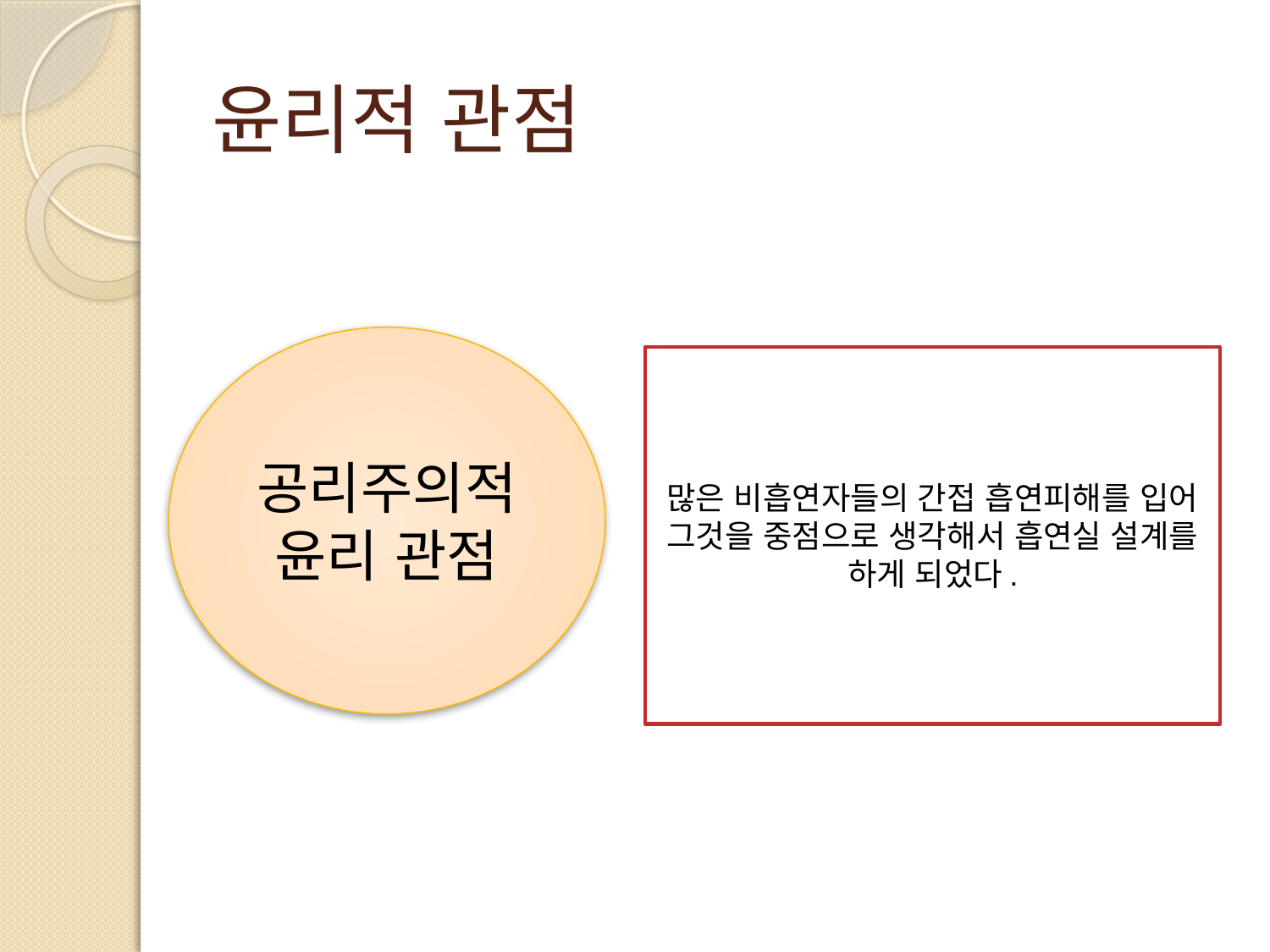

# 윤리적 관점
공리주의적 윤리 관점
많은 비흡연자들의 간접 흡연피해를 입어 그것을 중점으로 생각해서 흡연실 설계를 하게 되었다.